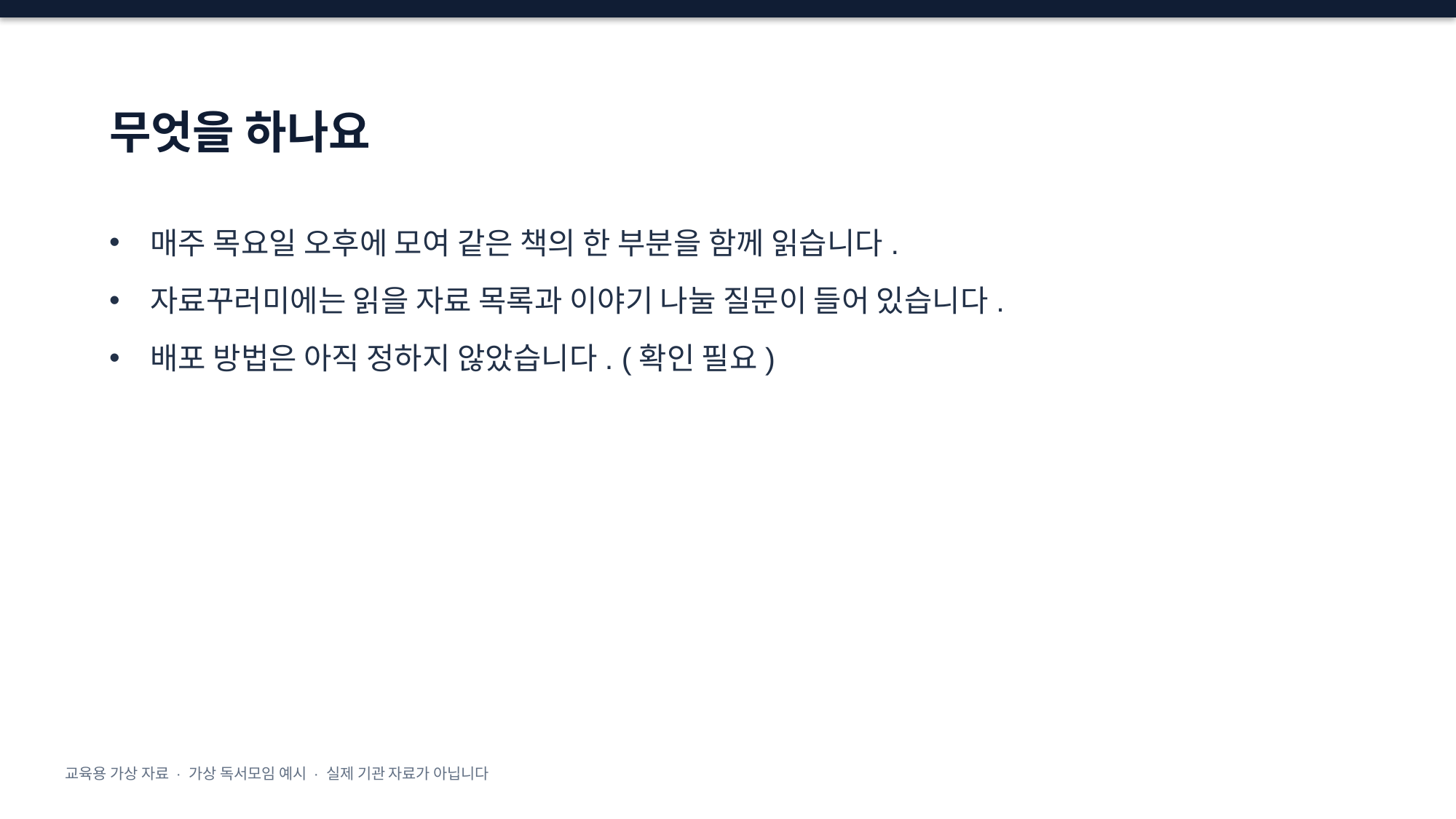

# 무엇을 하나요
매주 목요일 오후에 모여 같은 책의 한 부분을 함께 읽습니다.
자료꾸러미에는 읽을 자료 목록과 이야기 나눌 질문이 들어 있습니다.
배포 방법은 아직 정하지 않았습니다. (확인 필요)